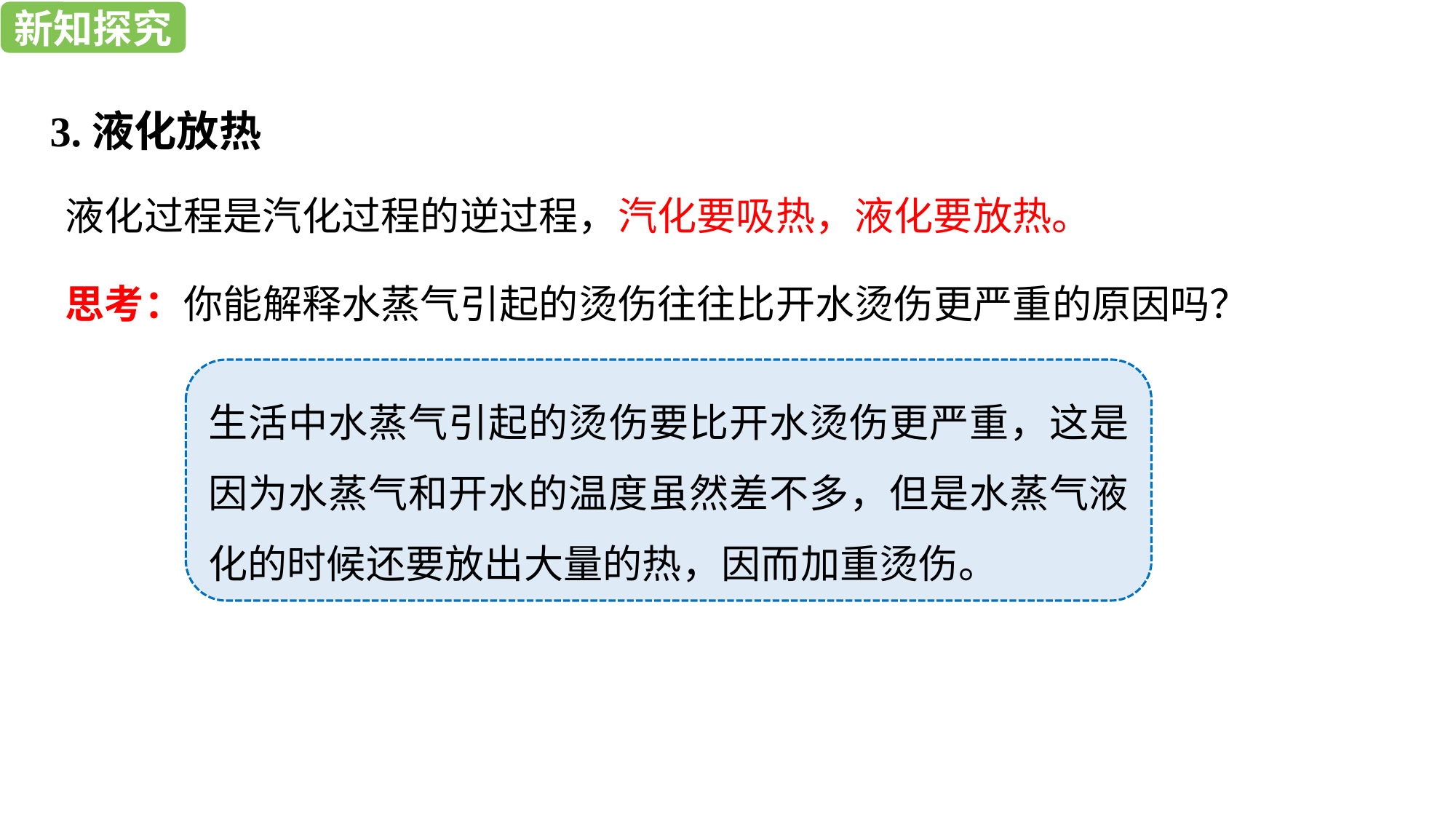

新知探究
3.液化放热
液化过程是汽化过程的逆过程，汽化要吸热，液化要放热。
思考：你能解释水蒸气引起的烫伤往往比开水烫伤更严重的原因吗？
生活中水蒸气引起的烫伤要比开水烫伤更严重，这是因为水蒸气和开水的温度虽然差不多，但是水蒸气液化的时候还要放出大量的热，因而加重烫伤。